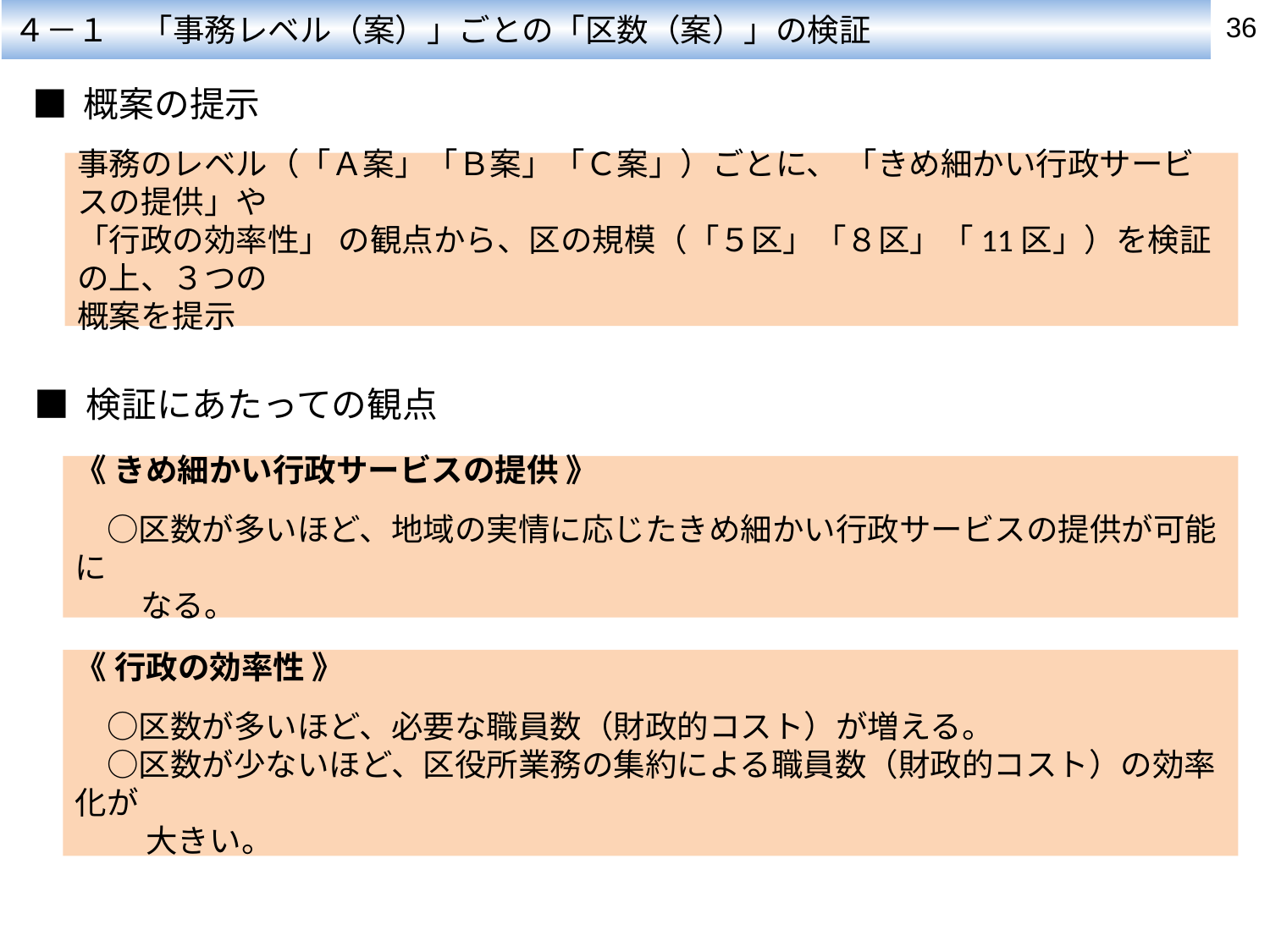

４－１　「事務レベル（案）」ごとの「区数（案）」の検証
36
■ 概案の提示

事務のレベル（「Ａ案」「Ｂ案」「Ｃ案」）ごとに、 「きめ細かい行政サービスの提供」や
「行政の効率性」 の観点から、区の規模（「５区」「８区」「11区」）を検証の上、３つの
概案を提示
■ 検証にあたっての観点

《 きめ細かい行政サービスの提供 》

　○区数が多いほど、地域の実情に応じたきめ細かい行政サービスの提供が可能に
        なる。
《 行政の効率性 》

　○区数が多いほど、必要な職員数（財政的コスト）が増える。
　○区数が少ないほど、区役所業務の集約による職員数（財政的コスト）の効率化が
　　 大きい。